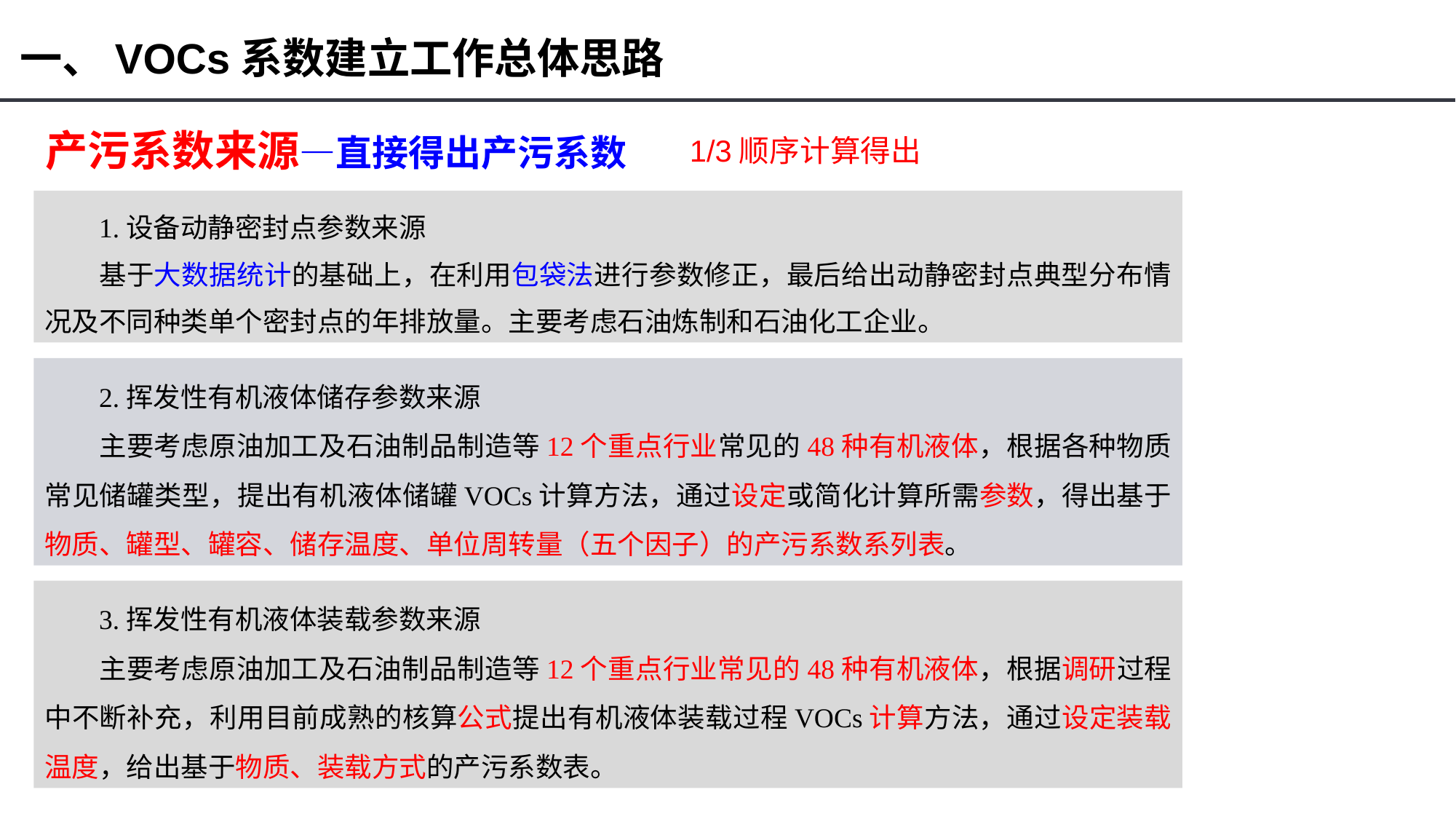

一、VOCs系数建立工作总体思路
产污系数来源—直接得出产污系数
1/3顺序计算得出
1.设备动静密封点参数来源
基于大数据统计的基础上，在利用包袋法进行参数修正，最后给出动静密封点典型分布情况及不同种类单个密封点的年排放量。主要考虑石油炼制和石油化工企业。
2.挥发性有机液体储存参数来源
主要考虑原油加工及石油制品制造等12个重点行业常见的48种有机液体，根据各种物质常见储罐类型，提出有机液体储罐VOCs计算方法，通过设定或简化计算所需参数，得出基于物质、罐型、罐容、储存温度、单位周转量（五个因子）的产污系数系列表。
3.挥发性有机液体装载参数来源
主要考虑原油加工及石油制品制造等12个重点行业常见的48种有机液体，根据调研过程中不断补充，利用目前成熟的核算公式提出有机液体装载过程VOCs计算方法，通过设定装载温度，给出基于物质、装载方式的产污系数表。